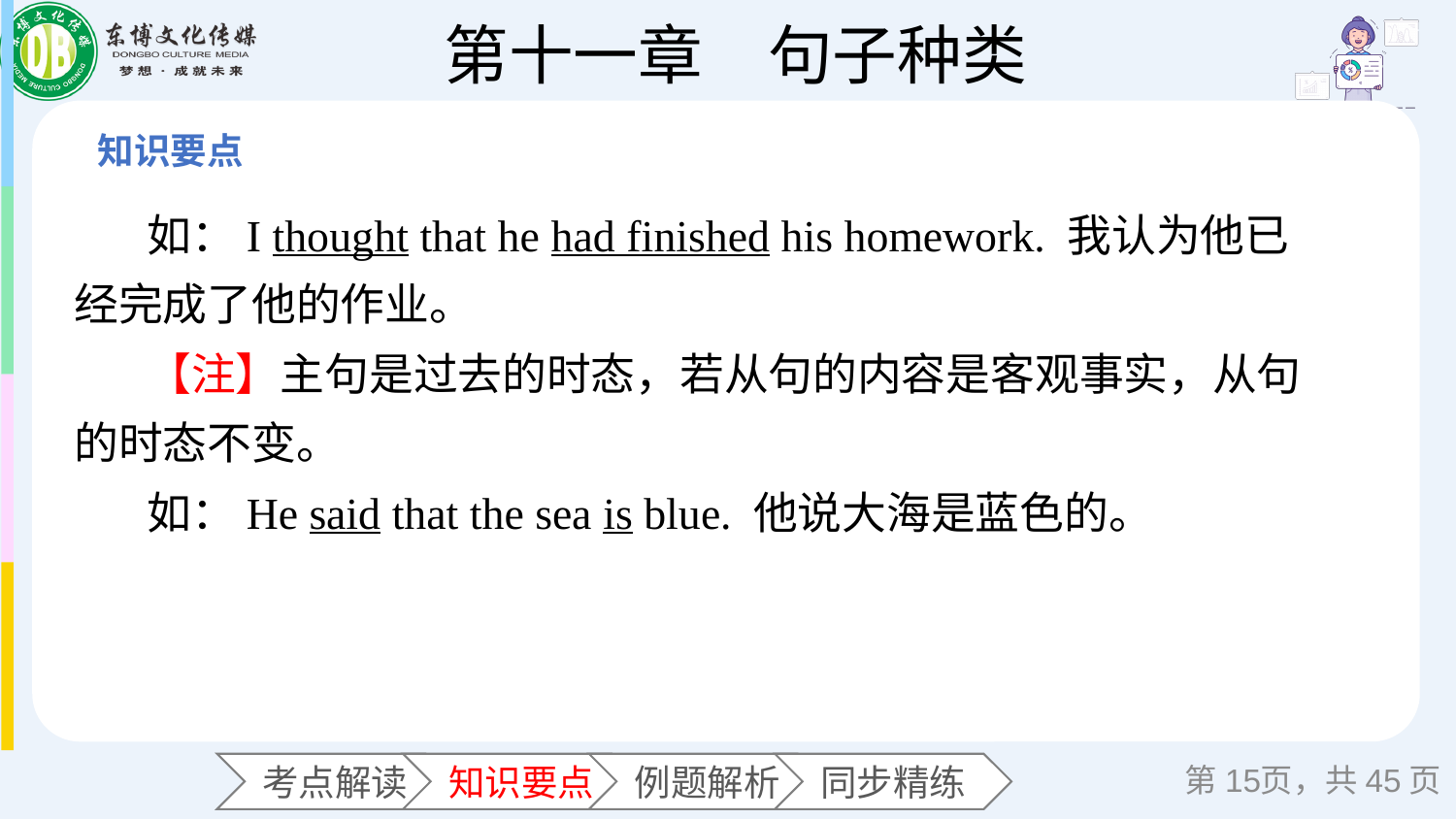

如：I thought that he had finished his homework. 我认为他已经完成了他的作业。
【注】主句是过去的时态，若从句的内容是客观事实，从句的时态不变。
如：He said that the sea is blue. 他说大海是蓝色的。
第15页，共45页